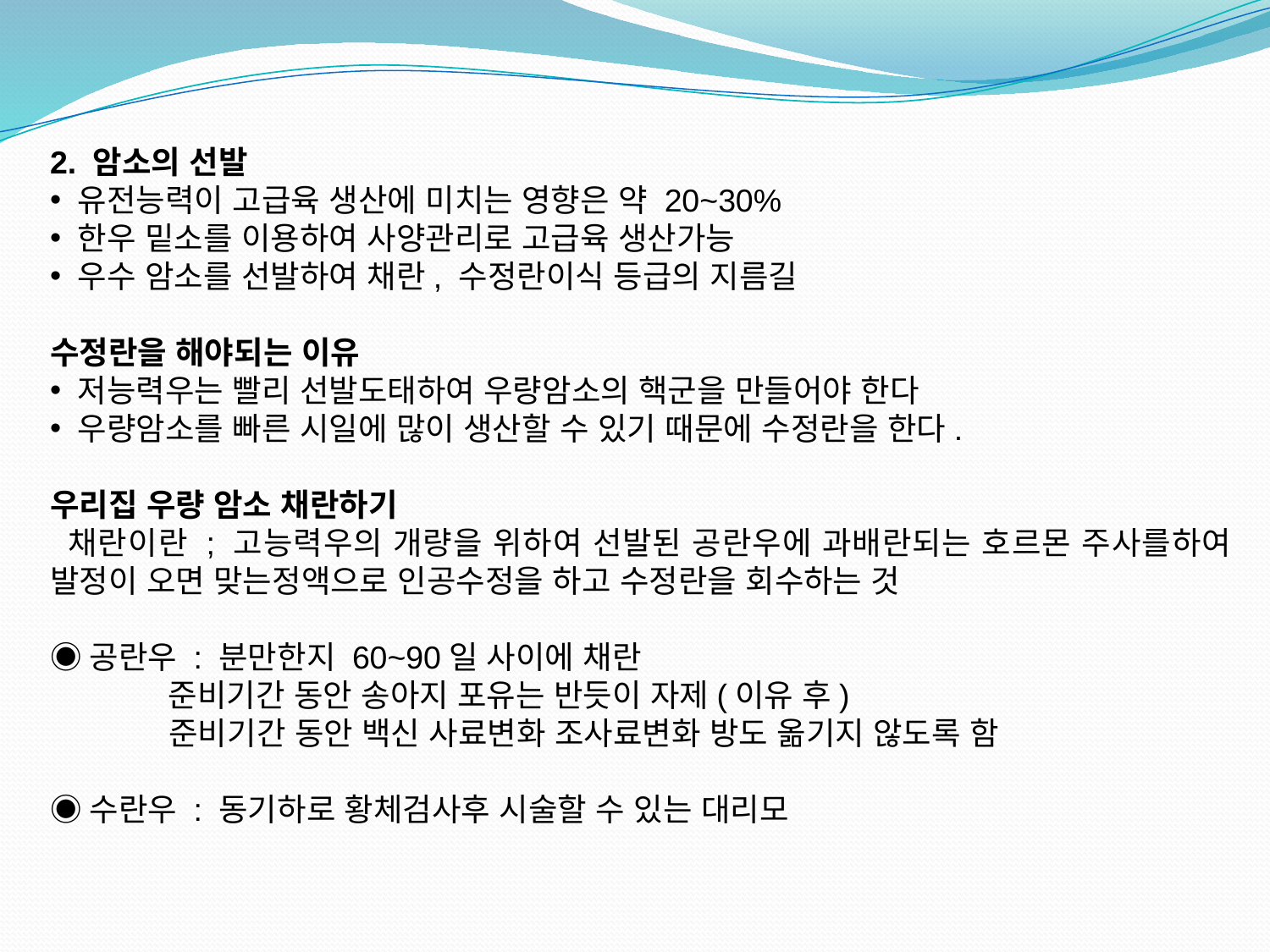

2. 암소의 선발
 유전능력이 고급육 생산에 미치는 영향은 약 20~30%
 한우 밑소를 이용하여 사양관리로 고급육 생산가능
 우수 암소를 선발하여 채란, 수정란이식 등급의 지름길

수정란을 해야되는 이유
 저능력우는 빨리 선발도태하여 우량암소의 핵군을 만들어야 한다
 우량암소를 빠른 시일에 많이 생산할 수 있기 때문에 수정란을 한다.

우리집 우량 암소 채란하기
 채란이란 ; 고능력우의 개량을 위하여 선발된 공란우에 과배란되는 호르몬 주사를하여 발정이 오면 맞는정액으로 인공수정을 하고 수정란을 회수하는 것

◉공란우 : 분만한지 60~90일 사이에 채란
             준비기간 동안 송아지 포유는 반듯이 자제(이유 후)
             준비기간 동안 백신 사료변화 조사료변화 방도 옮기지 않도록 함

◉수란우 : 동기하로 황체검사후 시술할 수 있는 대리모